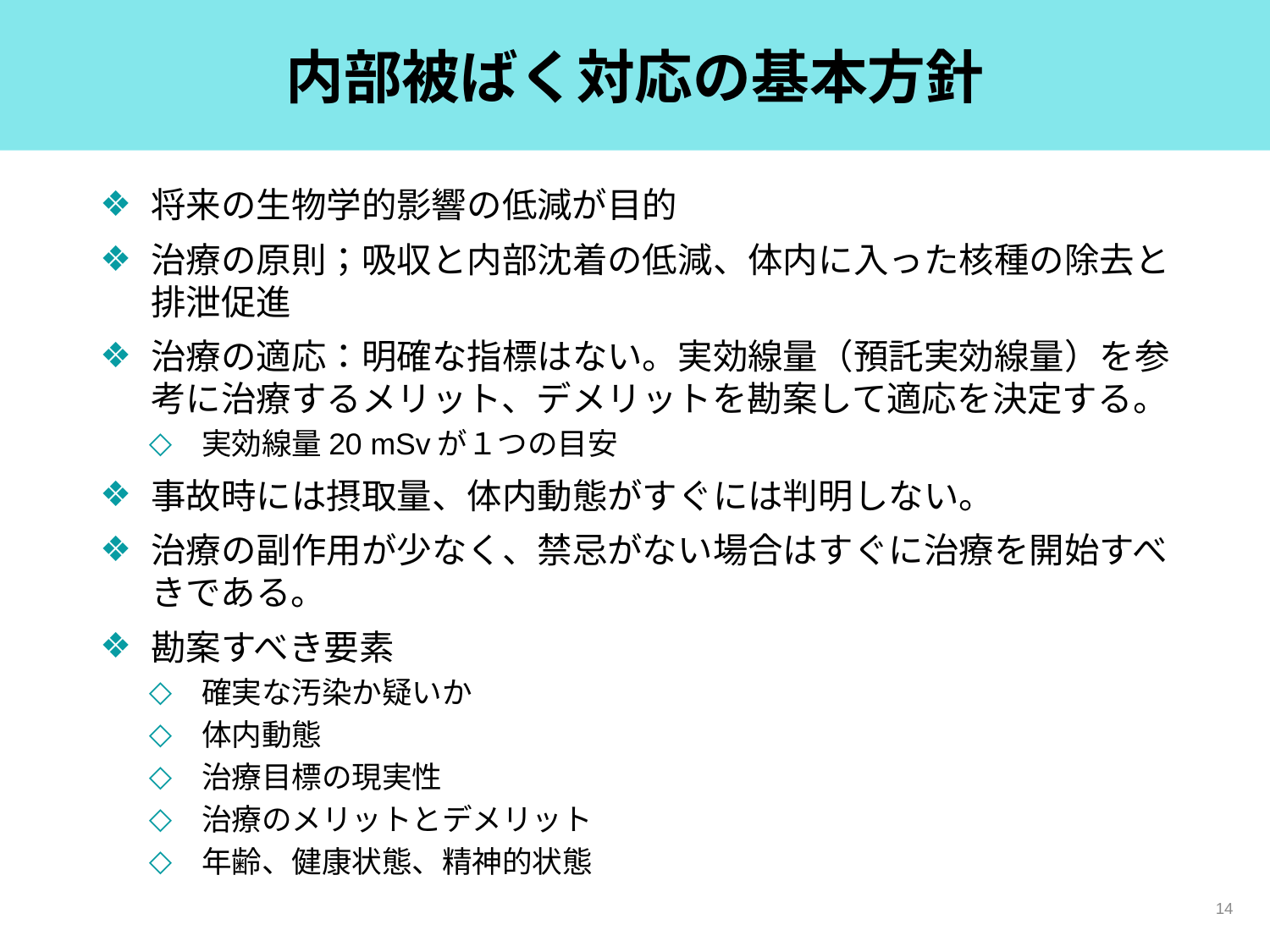

# 内部被ばく対応の基本方針
将来の生物学的影響の低減が目的
治療の原則；吸収と内部沈着の低減、体内に入った核種の除去と排泄促進
治療の適応：明確な指標はない。実効線量（預託実効線量）を参考に治療するメリット、デメリットを勘案して適応を決定する。
実効線量20 mSvが１つの目安
事故時には摂取量、体内動態がすぐには判明しない。
治療の副作用が少なく、禁忌がない場合はすぐに治療を開始すべきである。
勘案すべき要素
確実な汚染か疑いか
体内動態
治療目標の現実性
治療のメリットとデメリット
年齢、健康状態、精神的状態
14